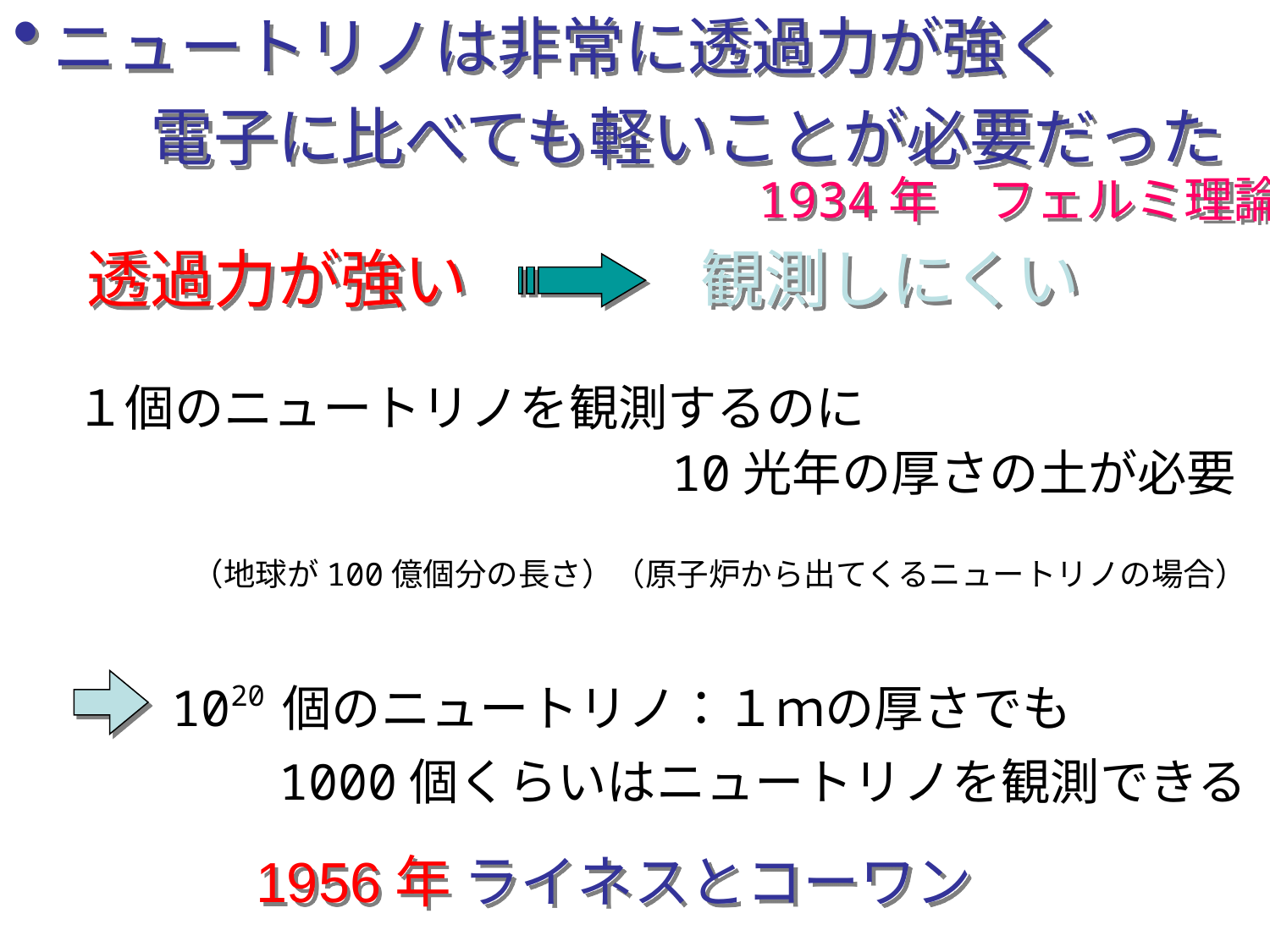

ニュートリノは非常に透過力が強く
　　電子に比べても軽いことが必要だった
　　1934年　フェルミ理論
透過力が強い
観測しにくい

１個のニュートリノを観測するのに
10光年の厚さの土が必要
（地球が100億個分の長さ）（原子炉から出てくるニュートリノの場合）

1020 個のニュートリノ：１ｍの厚さでも
1000個くらいはニュートリノを観測できる
1956年 ライネスとコーワン